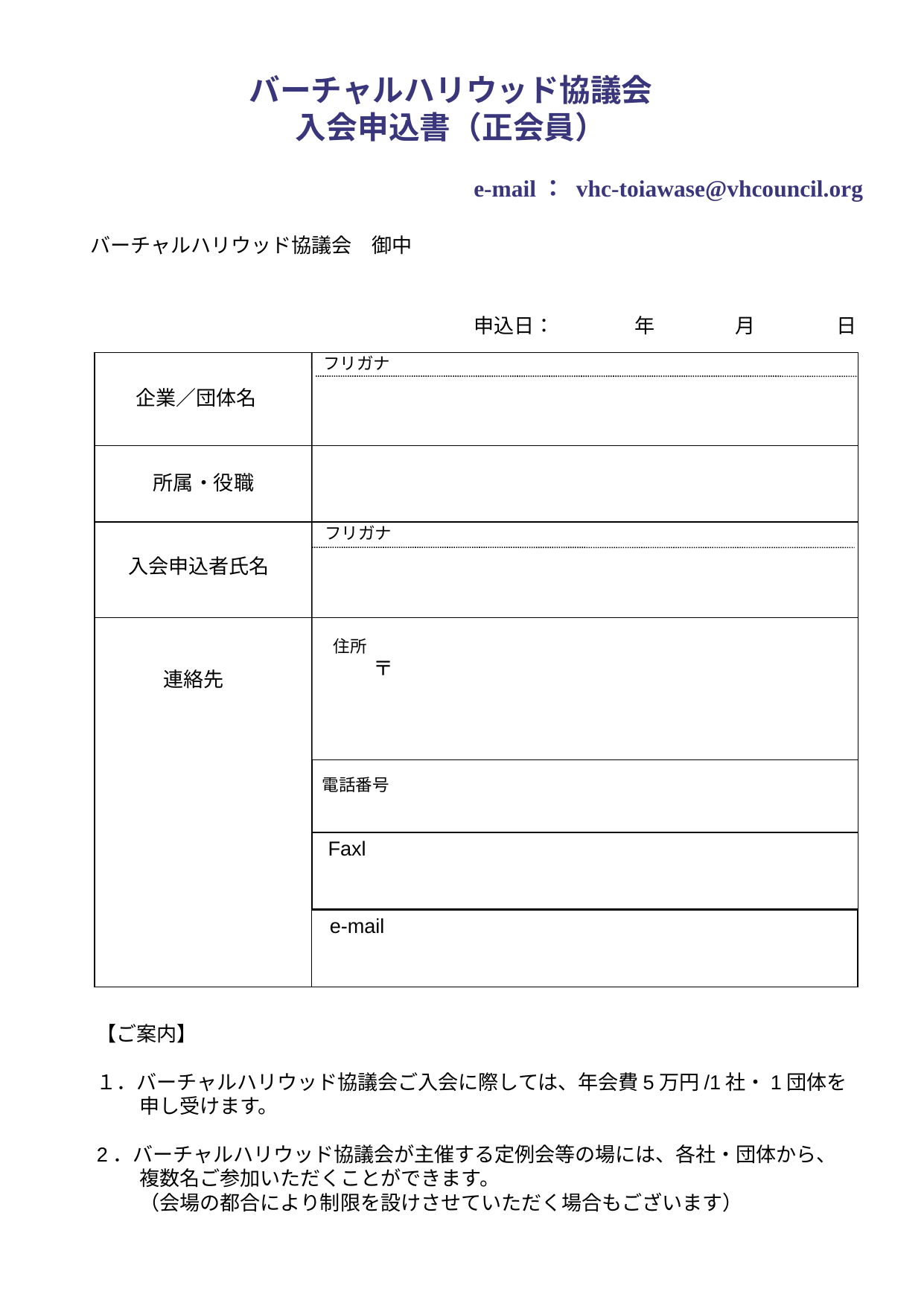

バーチャルハリウッド協議会
入会申込書（正会員）
e-mail： vhc-toiawase@vhcouncil.org
バーチャルハリウッド協議会　御中
申込日：　　　　年　　　　月　　　　日
フリガナ

企業／団体名

　所属・役職
フリガナ

入会申込者氏名

住所
　　〒
連絡先

電話番号
Faxl

e-mail

【ご案内】

１．バーチャルハリウッド協議会ご入会に際しては、年会費5万円/1社・1団体を申し受けます。

2．バーチャルハリウッド協議会が主催する定例会等の場には、各社・団体から、複数名ご参加いただくことができます。
	（会場の都合により制限を設けさせていただく場合もございます）